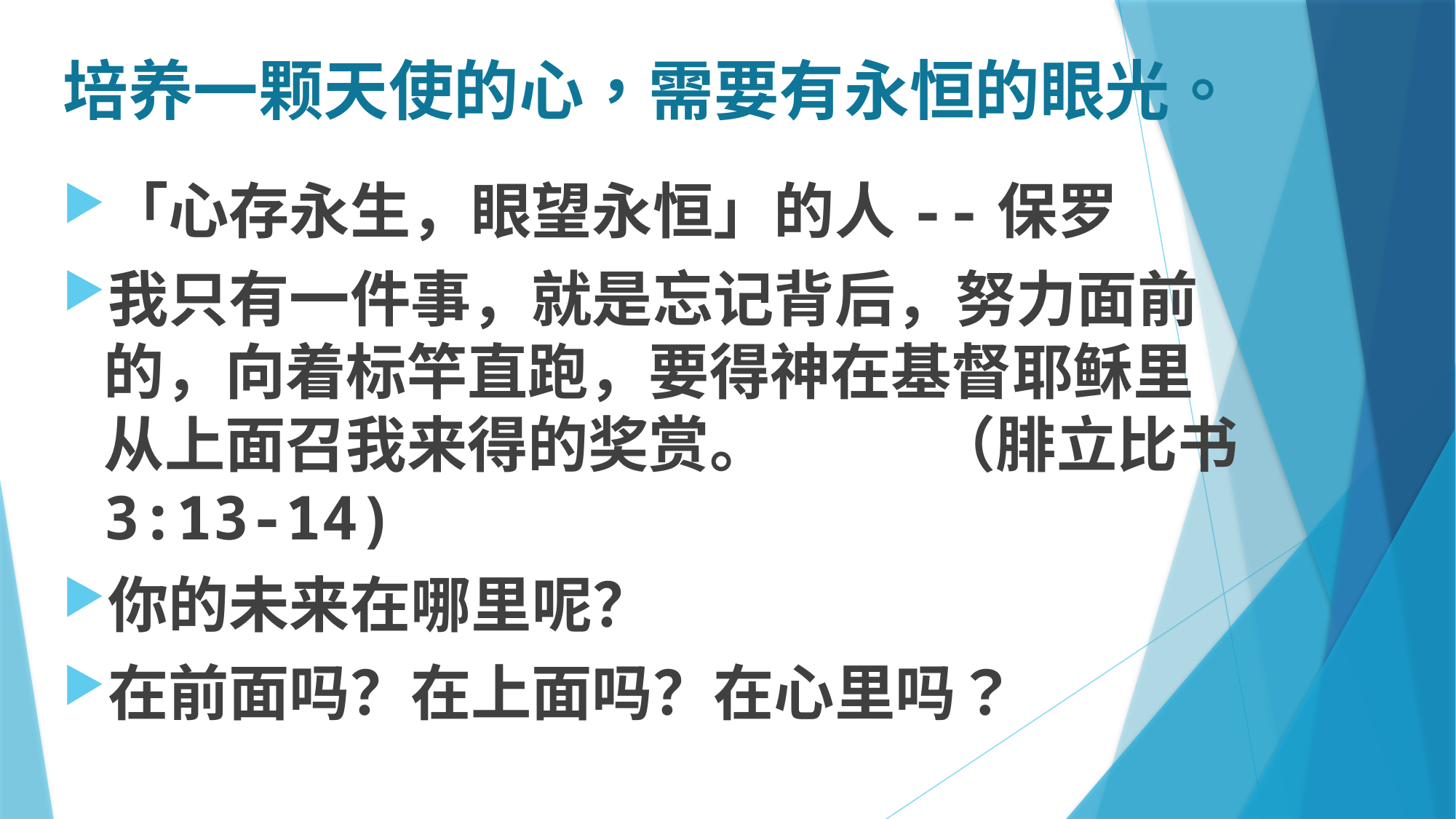

# 培养一颗天使的心，需要有永恒的眼光。
「心存永生，眼望永恒」的人--保罗
我只有一件事，就是忘记背后，努力面前的，向着标竿直跑，要得神在基督耶稣里从上面召我来得的奖赏。            （腓立比书 3:13-14)
你的未来在哪里呢？
在前面吗？在上面吗？在心里吗？